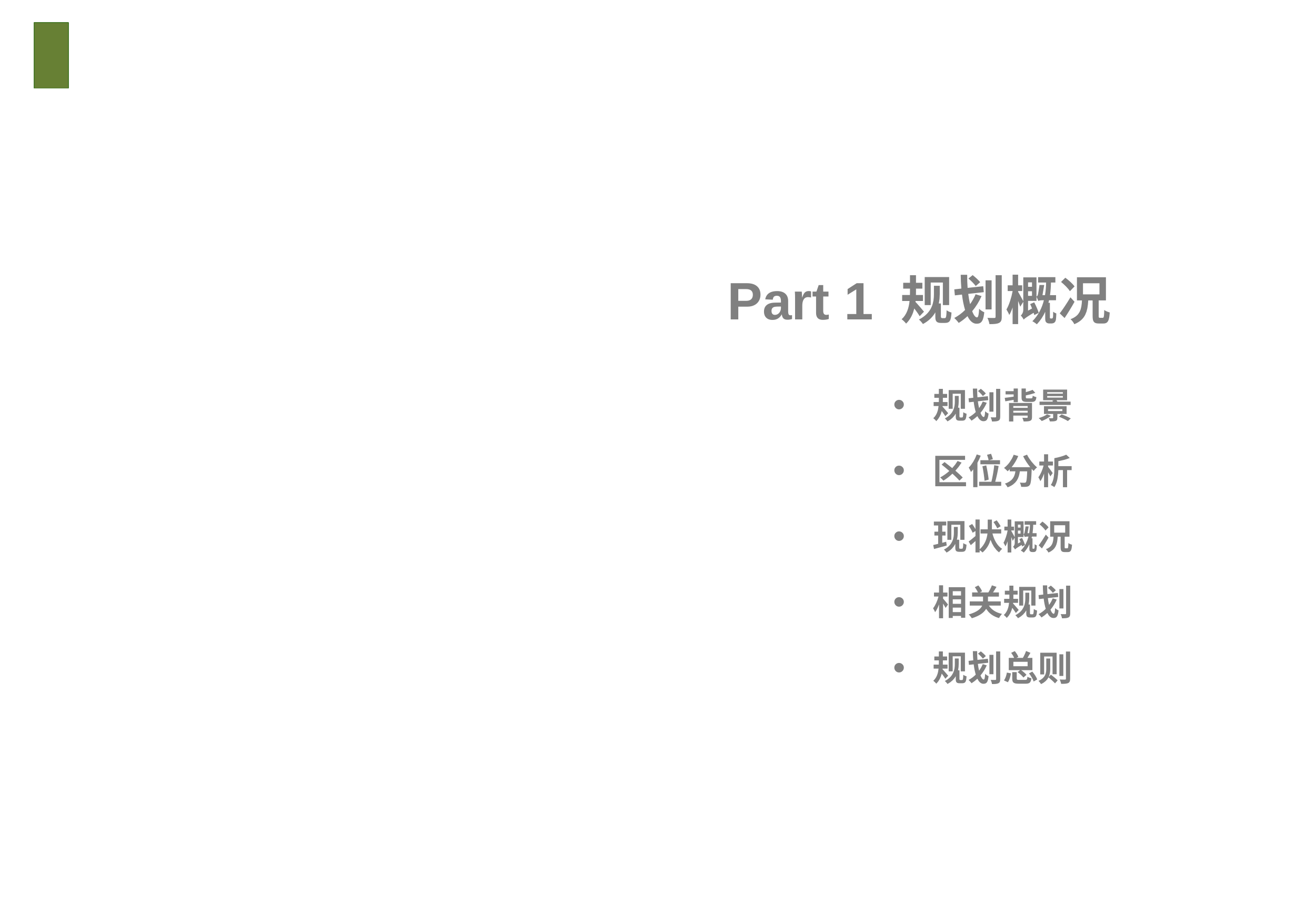

# Part 1 规划概况
规划背景
区位分析
现状概况
相关规划
规划总则